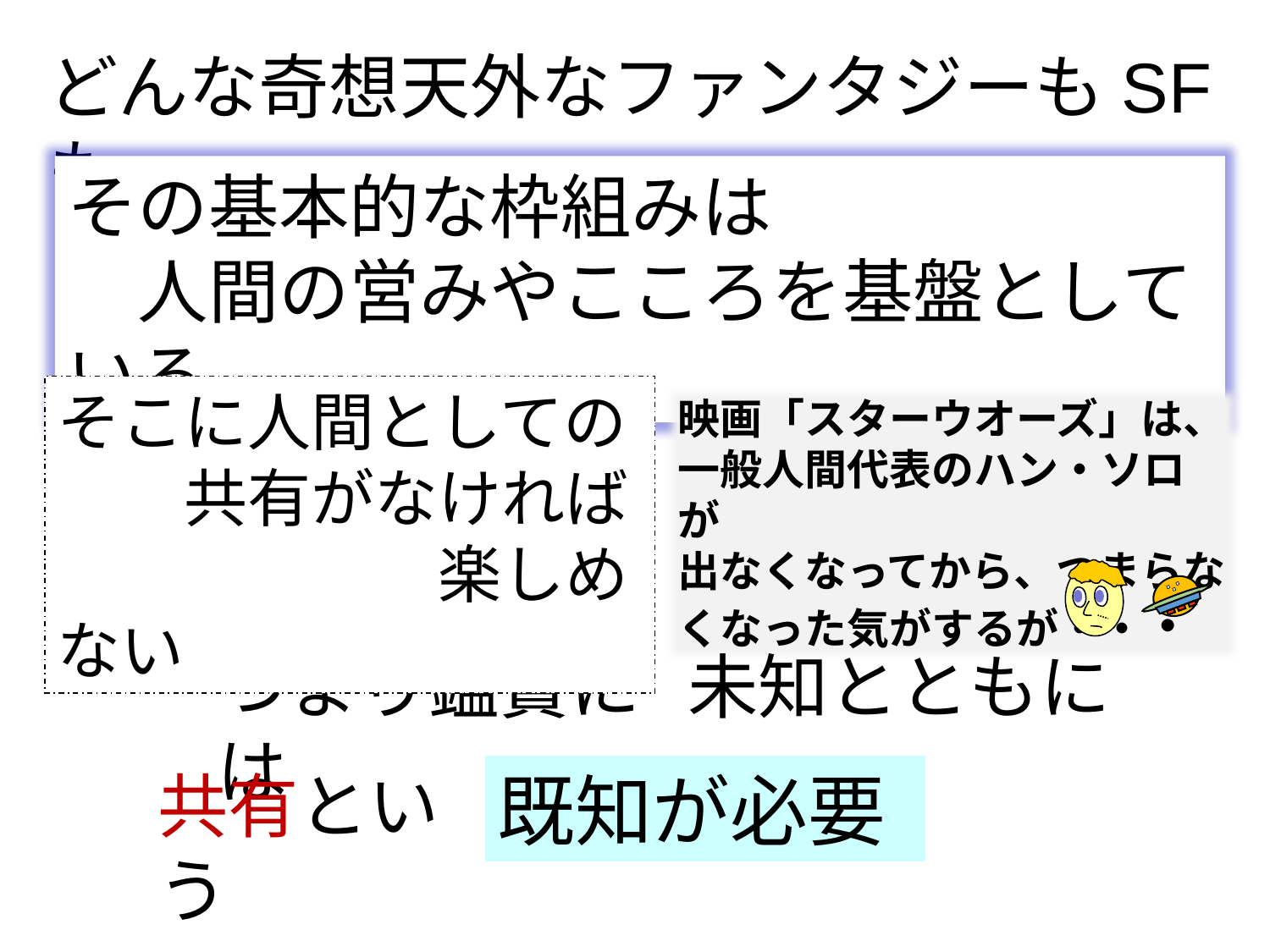

どんな奇想天外なファンタジーもSFも
その基本的な枠組みは
　人間の営みやこころを基盤としている
そこに人間としての
　　共有がなければ
　　　　　　楽しめない
映画「スターウオーズ」は、
一般人間代表のハン・ソロが
出なくなってから、つまらなくなった気がするが・・・

つまり鑑賞には
未知とともに
共有という
既知が必要